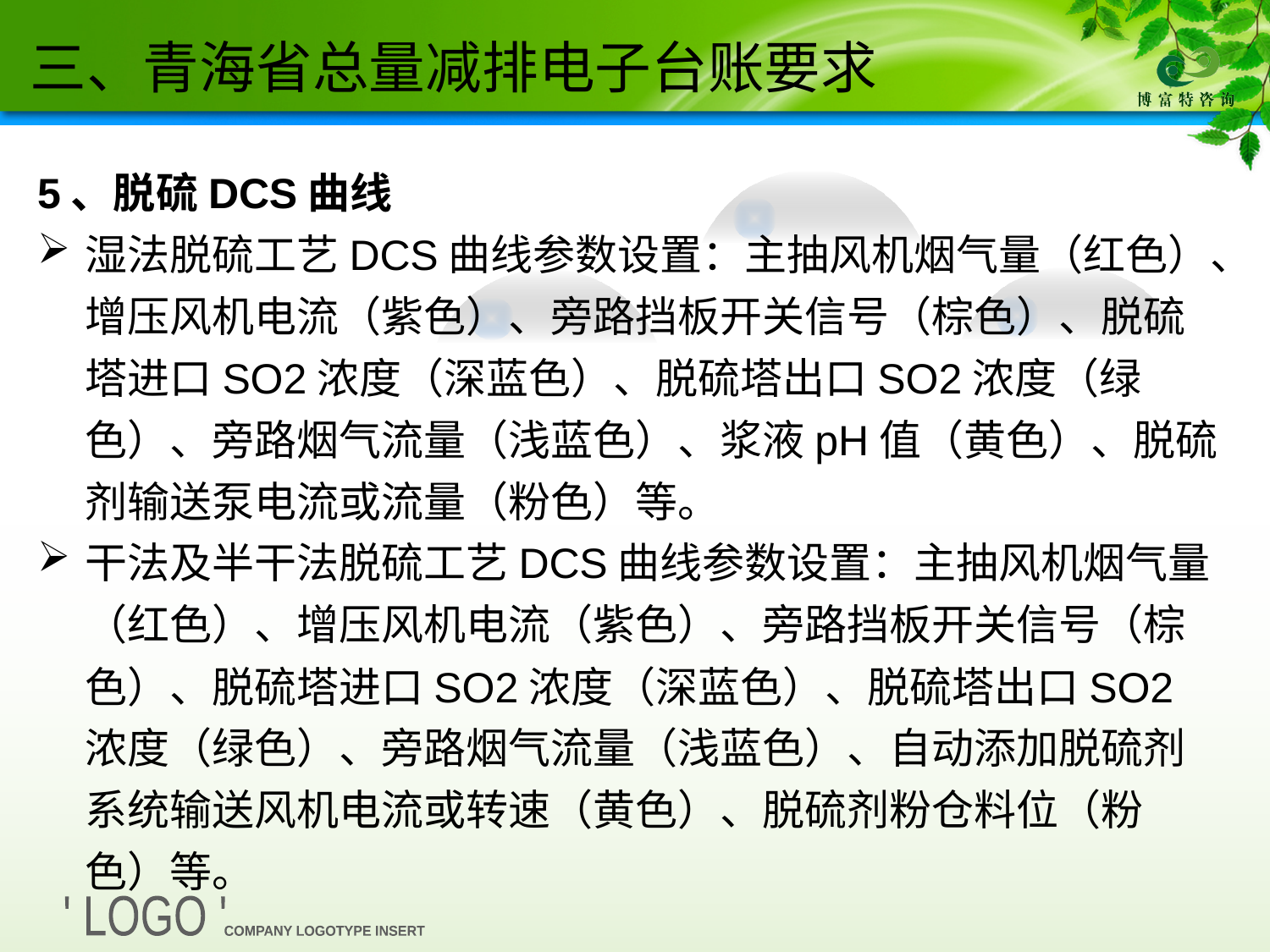

三、青海省总量减排电子台账要求

5、脱硫DCS曲线
湿法脱硫工艺DCS曲线参数设置：主抽风机烟气量（红色）、增压风机电流（紫色）、旁路挡板开关信号（棕色）、脱硫塔进口SO2浓度（深蓝色）、脱硫塔出口SO2浓度（绿色）、旁路烟气流量（浅蓝色）、浆液pH值（黄色）、脱硫剂输送泵电流或流量（粉色）等。
干法及半干法脱硫工艺DCS曲线参数设置：主抽风机烟气量（红色）、增压风机电流（紫色）、旁路挡板开关信号（棕色）、脱硫塔进口SO2浓度（深蓝色）、脱硫塔出口SO2浓度（绿色）、旁路烟气流量（浅蓝色）、自动添加脱硫剂系统输送风机电流或转速（黄色）、脱硫剂粉仓料位（粉色）等。